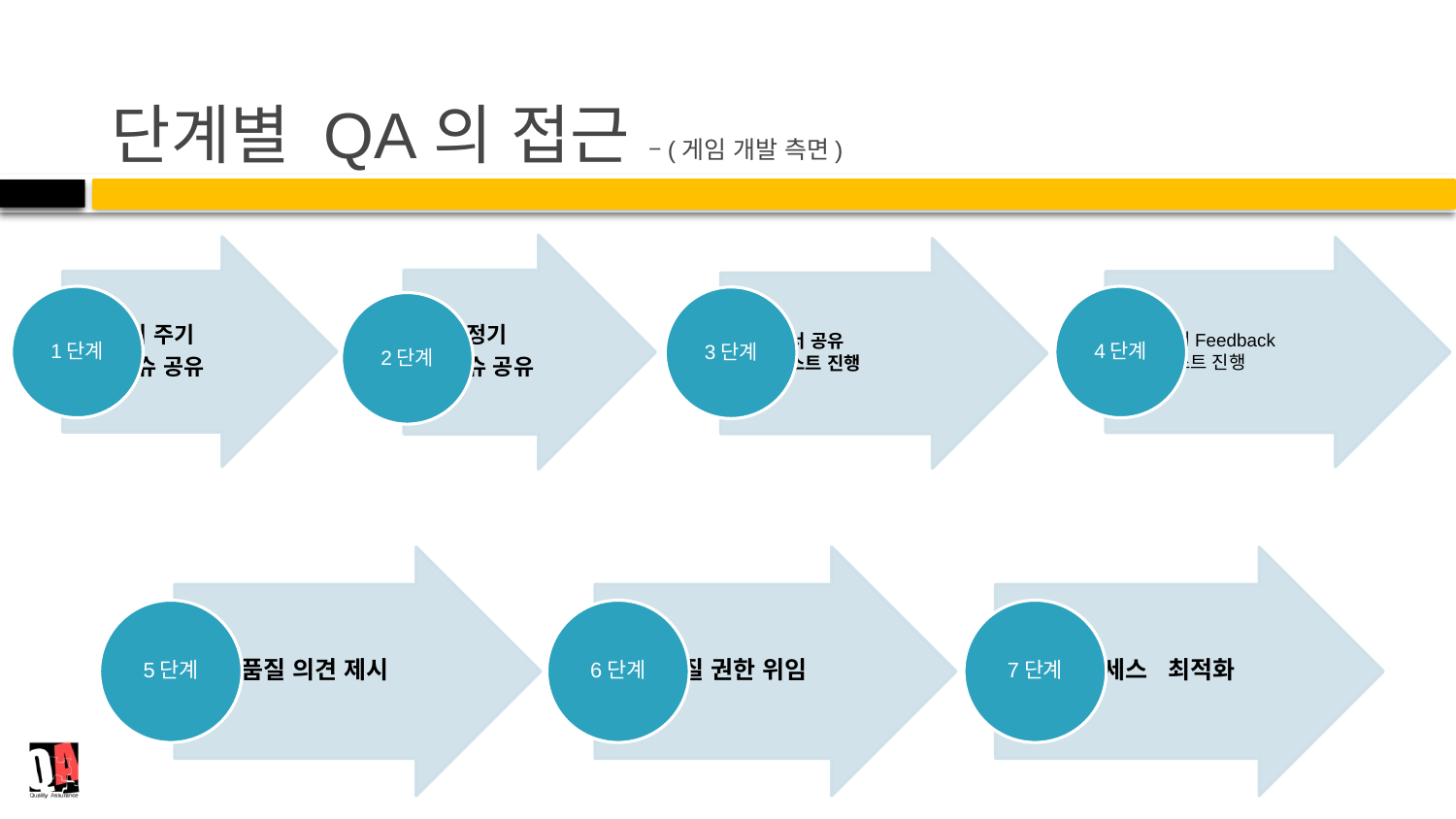

# 단계별 QA의 접근 –(게임 개발 측면)
비 주기
이슈 공유
1단계
정기
이슈 공유
2단계
기본 문서 공유
기본 테스트 진행
3단계
주요 문서Feedback
집중 테스트 진행
4단계
품질 의견 제시
5단계
품질 권한 위임
6단계
프로세스   최적화
7단계